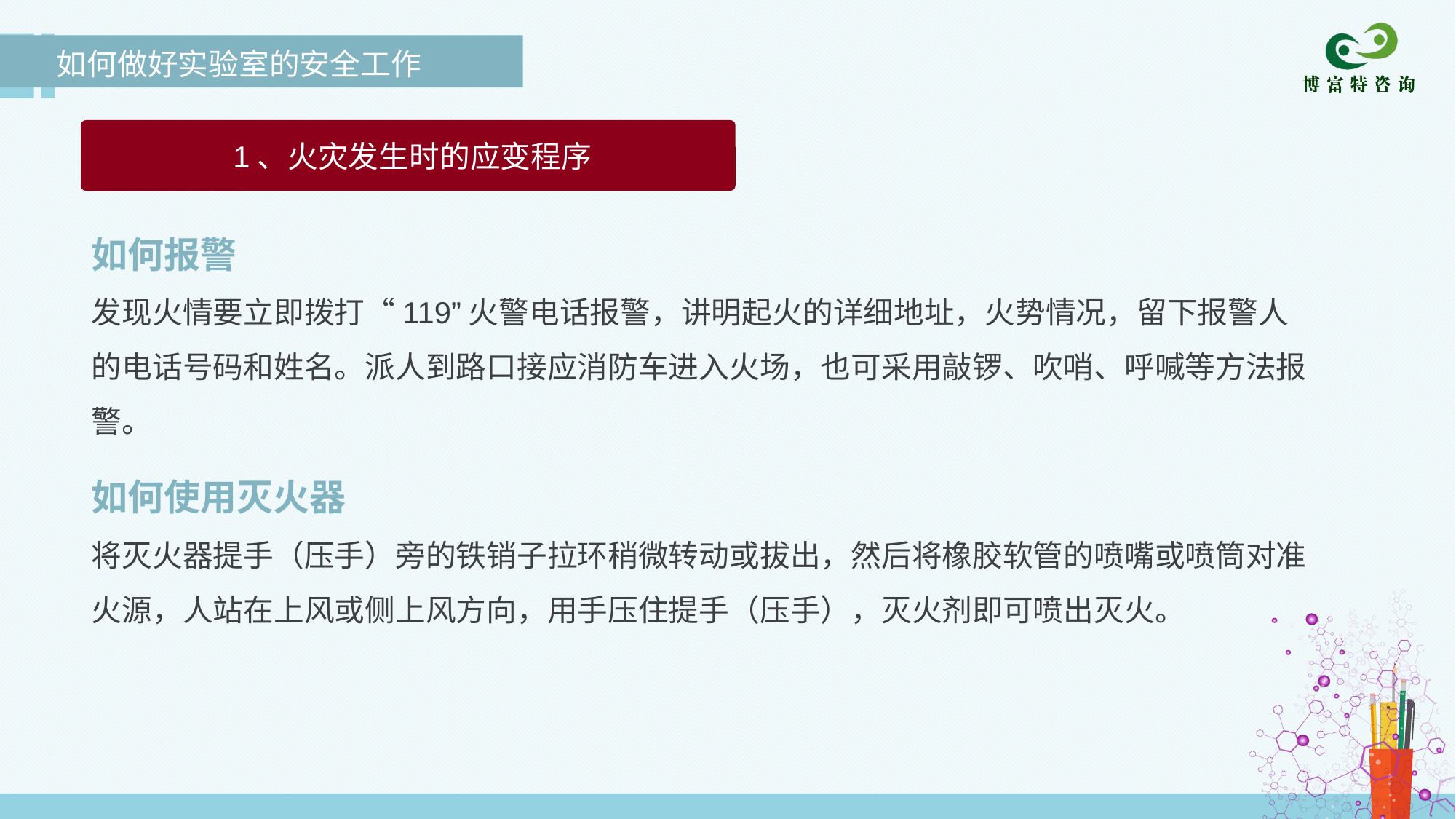

如何做好实验室的安全工作
 1、火灾发生时的应变程序
如何报警
发现火情要立即拨打“119”火警电话报警，讲明起火的详细地址，火势情况，留下报警人的电话号码和姓名。派人到路口接应消防车进入火场，也可采用敲锣、吹哨、呼喊等方法报警。
如何使用灭火器
将灭火器提手（压手）旁的铁销子拉环稍微转动或拔出，然后将橡胶软管的喷嘴或喷筒对准火源，人站在上风或侧上风方向，用手压住提手（压手），灭火剂即可喷出灭火。